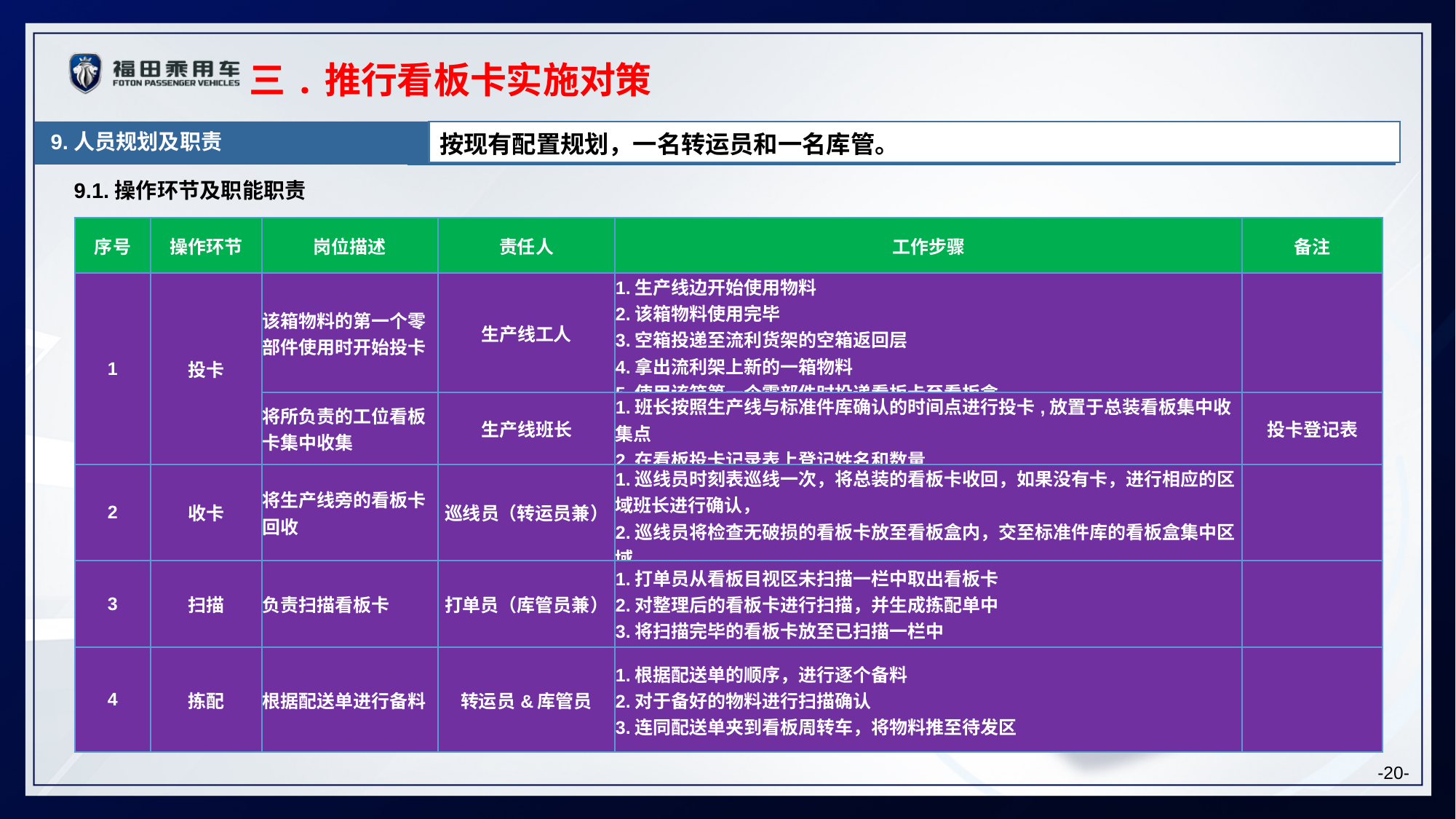

三.推行看板卡实施对策

按现有配置规划，一名转运员和一名库管。员
9.人员规划及职责
9.1.操作环节及职能职责
| 序号 | 操作环节 | 岗位描述 | 责任人 | 工作步骤 | 备注 |
| --- | --- | --- | --- | --- | --- |
| 1 | 投卡 | 该箱物料的第一个零部件使用时开始投卡 | 生产线工人 | 1.生产线边开始使用物料 2.该箱物料使用完毕 3.空箱投递至流利货架的空箱返回层 4.拿出流利架上新的一箱物料 5.使用该箱第一个零部件时投递看板卡至看板盒 |  |
|  |  | 将所负责的工位看板卡集中收集 | 生产线班长 | 1.班长按照生产线与标准件库确认的时间点进行投卡,放置于总装看板集中收集点 2.在看板投卡记录表上登记姓名和数量 | 投卡登记表 |
| 2 | 收卡 | 将生产线旁的看板卡回收 | 巡线员（转运员兼） | 1.巡线员时刻表巡线一次，将总装的看板卡收回，如果没有卡，进行相应的区域班长进行确认， 2.巡线员将检查无破损的看板卡放至看板盒内，交至标准件库的看板盒集中区域 |  |
| 3 | 扫描 | 负责扫描看板卡 | 打单员（库管员兼） | 1.打单员从看板目视区未扫描一栏中取出看板卡 2.对整理后的看板卡进行扫描，并生成拣配单中 3.将扫描完毕的看板卡放至已扫描一栏中 |  |
| 4 | 拣配 | 根据配送单进行备料 | 转运员&库管员 | 1.根据配送单的顺序，进行逐个备料 2.对于备好的物料进行扫描确认 3.连同配送单夹到看板周转车，将物料推至待发区 |  |